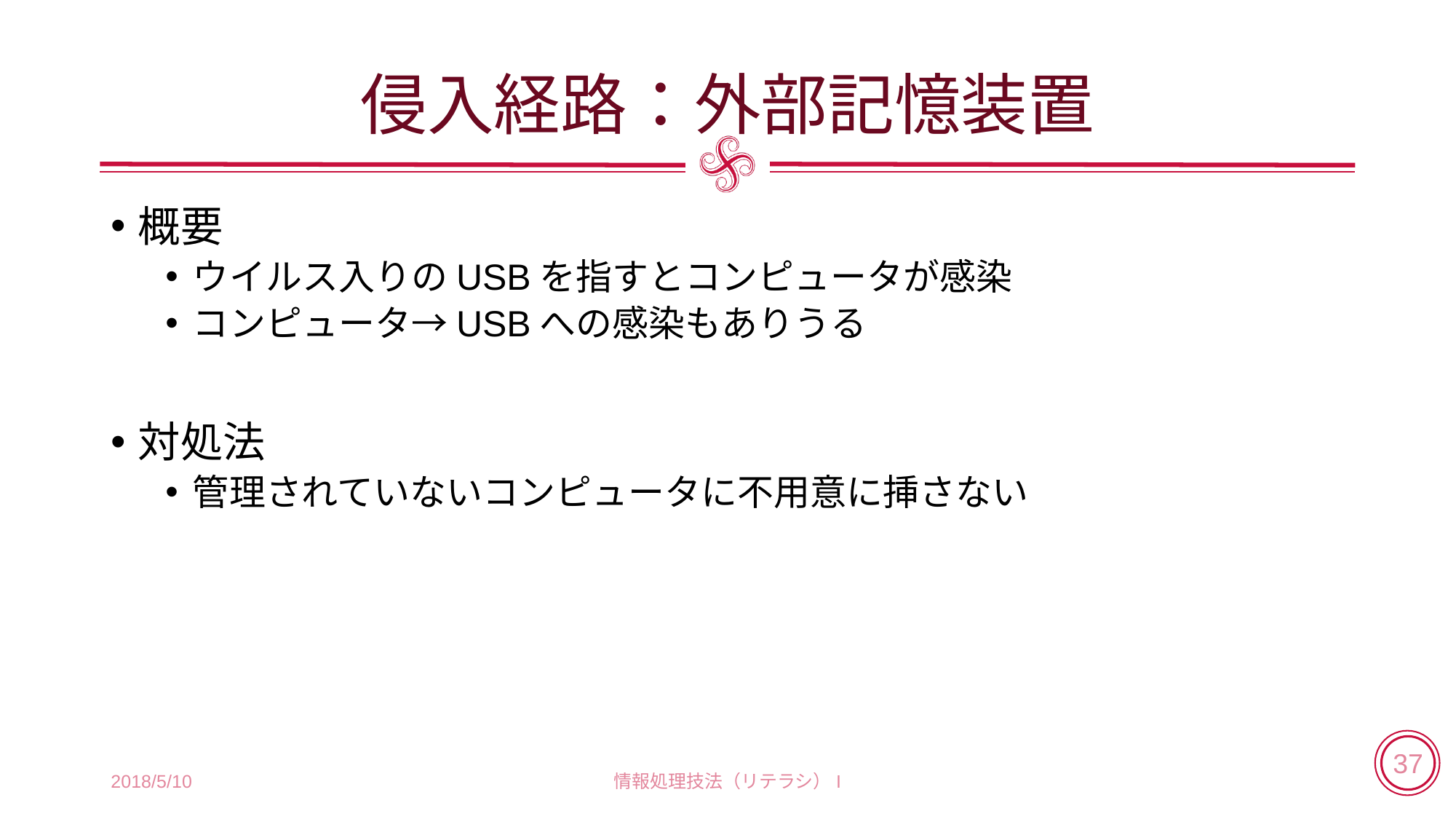

# 侵入経路：外部記憶装置
概要
ウイルス入りのUSBを指すとコンピュータが感染
コンピュータ→USBへの感染もありうる

対処法
管理されていないコンピュータに不用意に挿さない

2018/5/10
情報処理技法（リテラシ）I